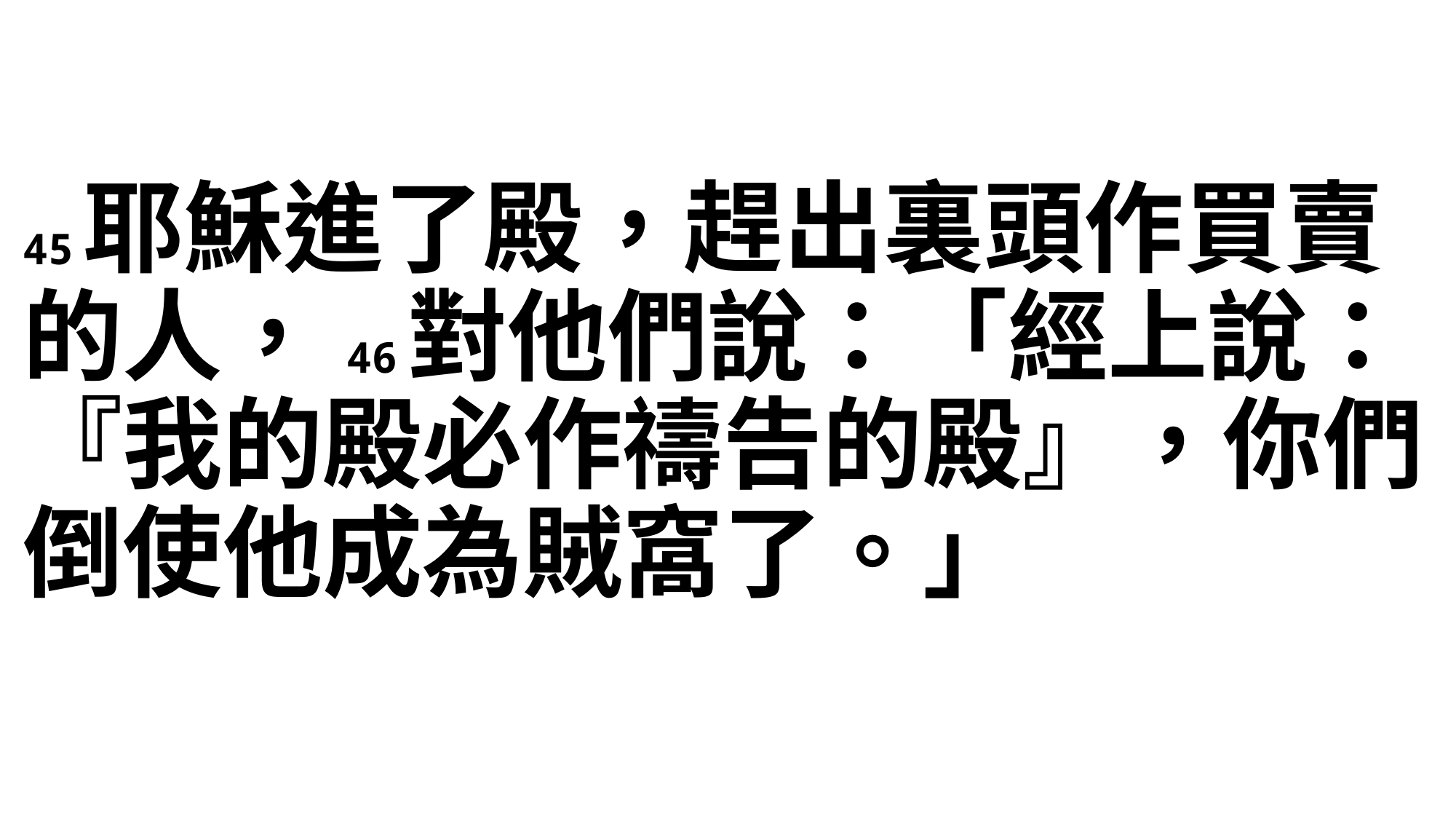

45耶穌進了殿，趕出裏頭作買賣的人，46對他們說：「經上說：『我的殿必作禱告的殿』，你們倒使他成為賊窩了。」